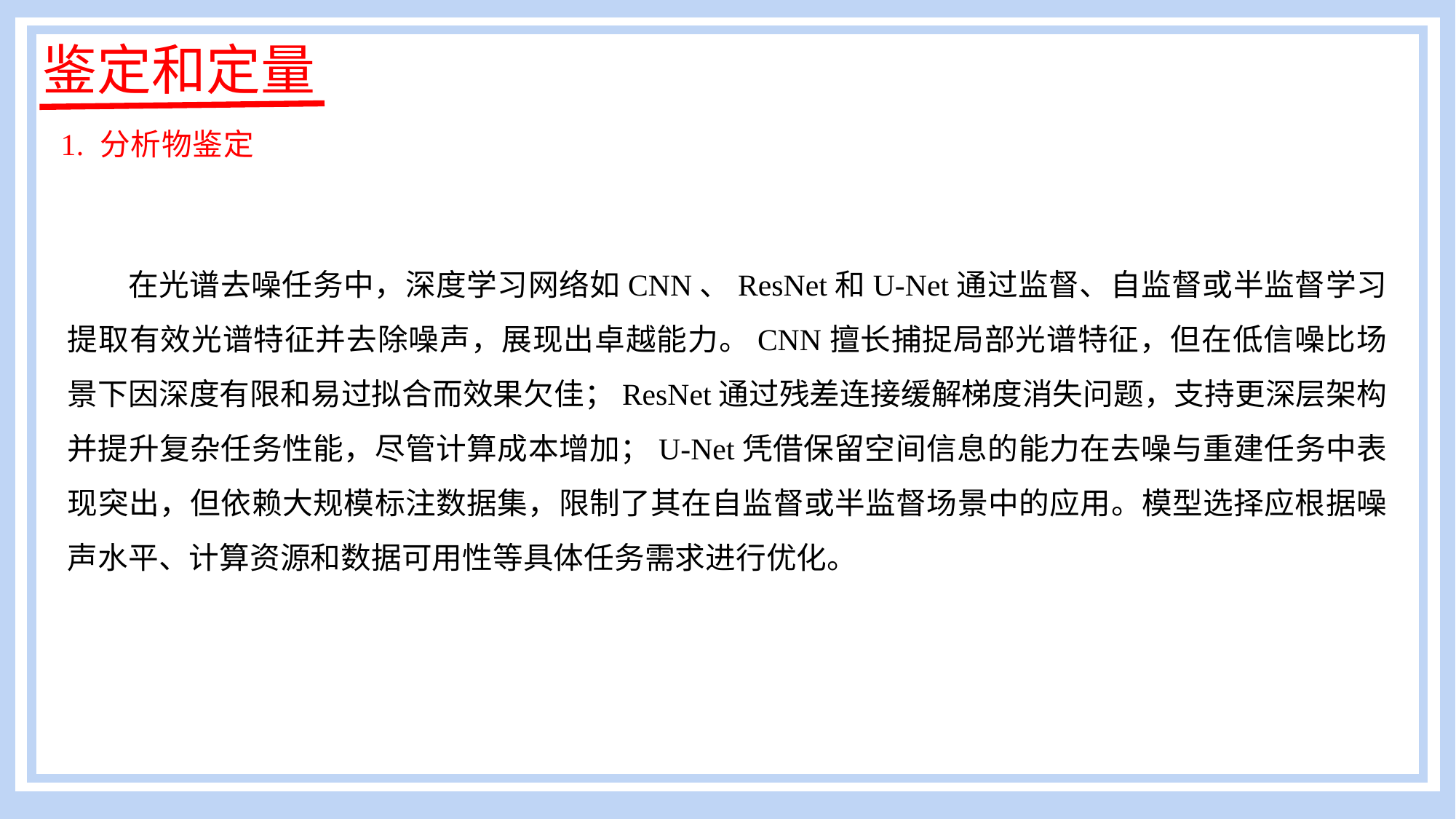

c
鉴定和定量
1. 分析物鉴定

在光谱去噪任务中，深度学习网络如CNN、ResNet和U-Net通过监督、自监督或半监督学习提取有效光谱特征并去除噪声，展现出卓越能力。CNN擅长捕捉局部光谱特征，但在低信噪比场景下因深度有限和易过拟合而效果欠佳；ResNet通过残差连接缓解梯度消失问题，支持更深层架构并提升复杂任务性能，尽管计算成本增加；U-Net凭借保留空间信息的能力在去噪与重建任务中表现突出，但依赖大规模标注数据集，限制了其在自监督或半监督场景中的应用。模型选择应根据噪声水平、计算资源和数据可用性等具体任务需求进行优化。